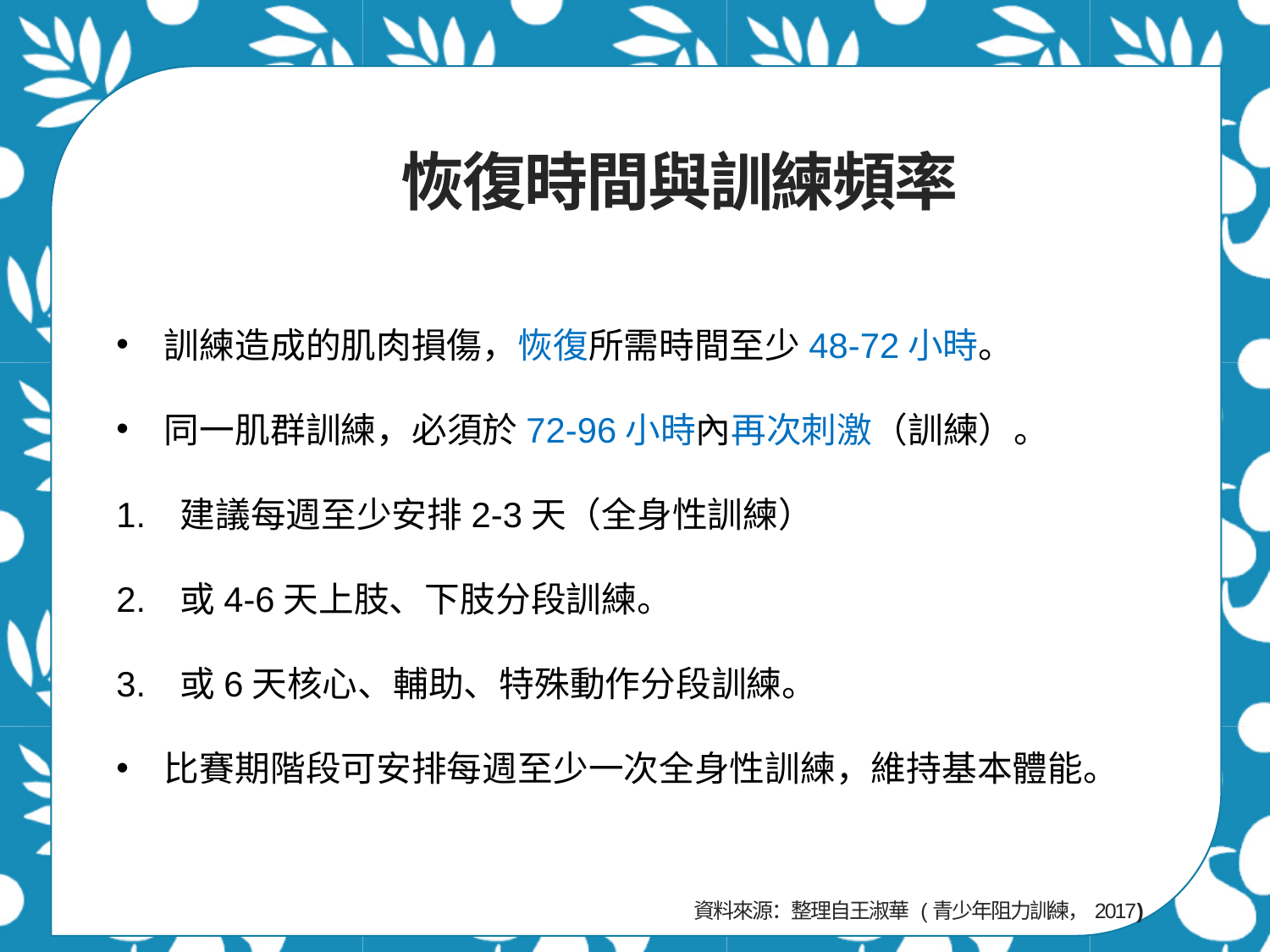

恢復時間與訓練頻率
訓練造成的肌肉損傷，恢復所需時間至少48-72小時。
同一肌群訓練，必須於72-96小時內再次刺激（訓練）。
建議每週至少安排2-3天（全身性訓練）
或4-6天上肢、下肢分段訓練。
或6天核心、輔助、特殊動作分段訓練。
比賽期階段可安排每週至少一次全身性訓練，維持基本體能。
資料來源：整理自王淑華  (青少年阻力訓練，2017)